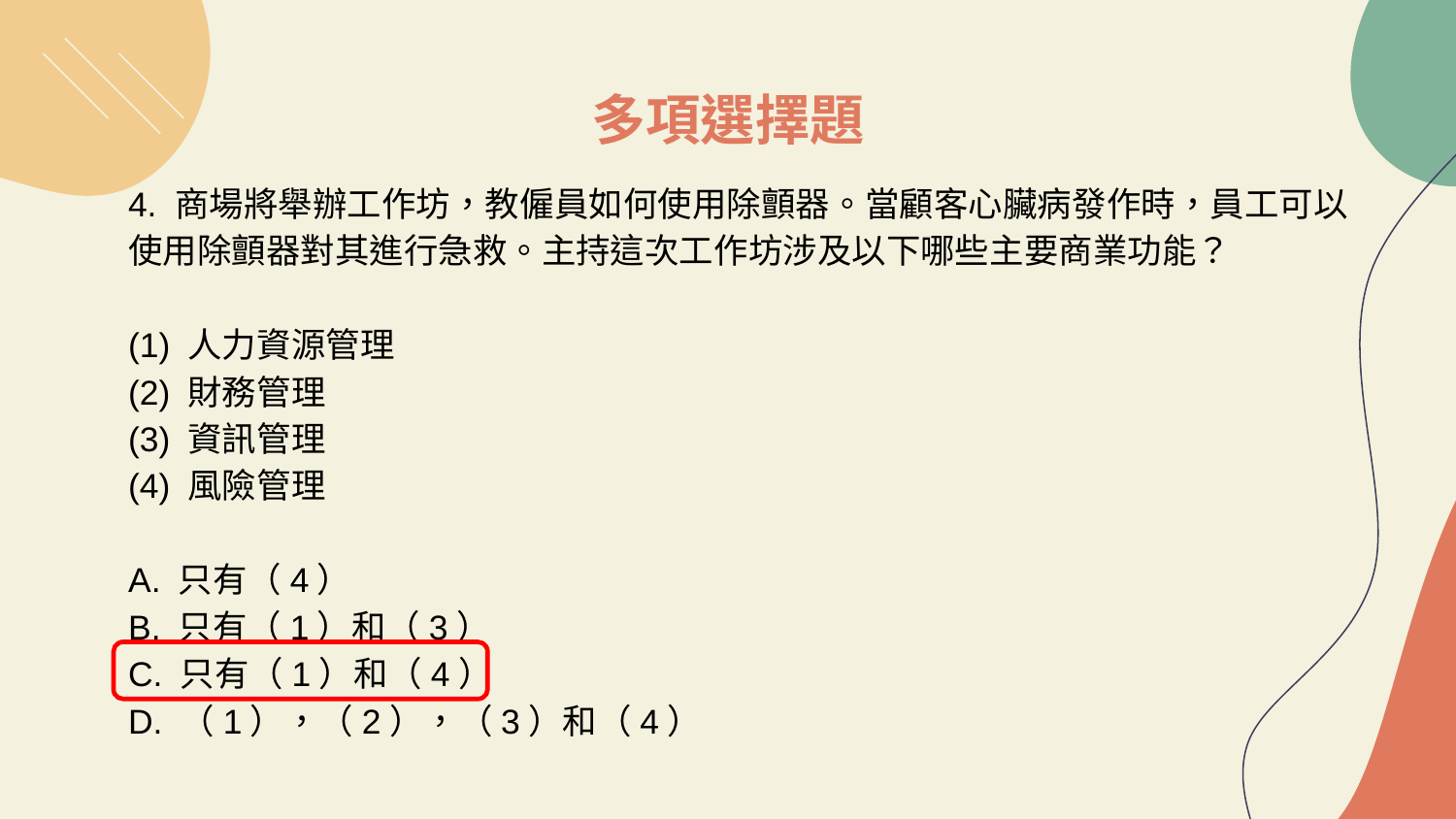

# 多項選擇題
4. 商場將舉辦工作坊，教僱員如何使用除顫器。當顧客心臟病發作時，員工可以使用除顫器對其進行急救。主持這次工作坊涉及以下哪些主要商業功能？

(1) 人力資源管理
(2) 財務管理
(3) 資訊管理
(4) 風險管理

A. 只有（4）
B. 只有（1）和（3）
C. 只有（1）和（4）
D. （1），（2），（3）和（4）